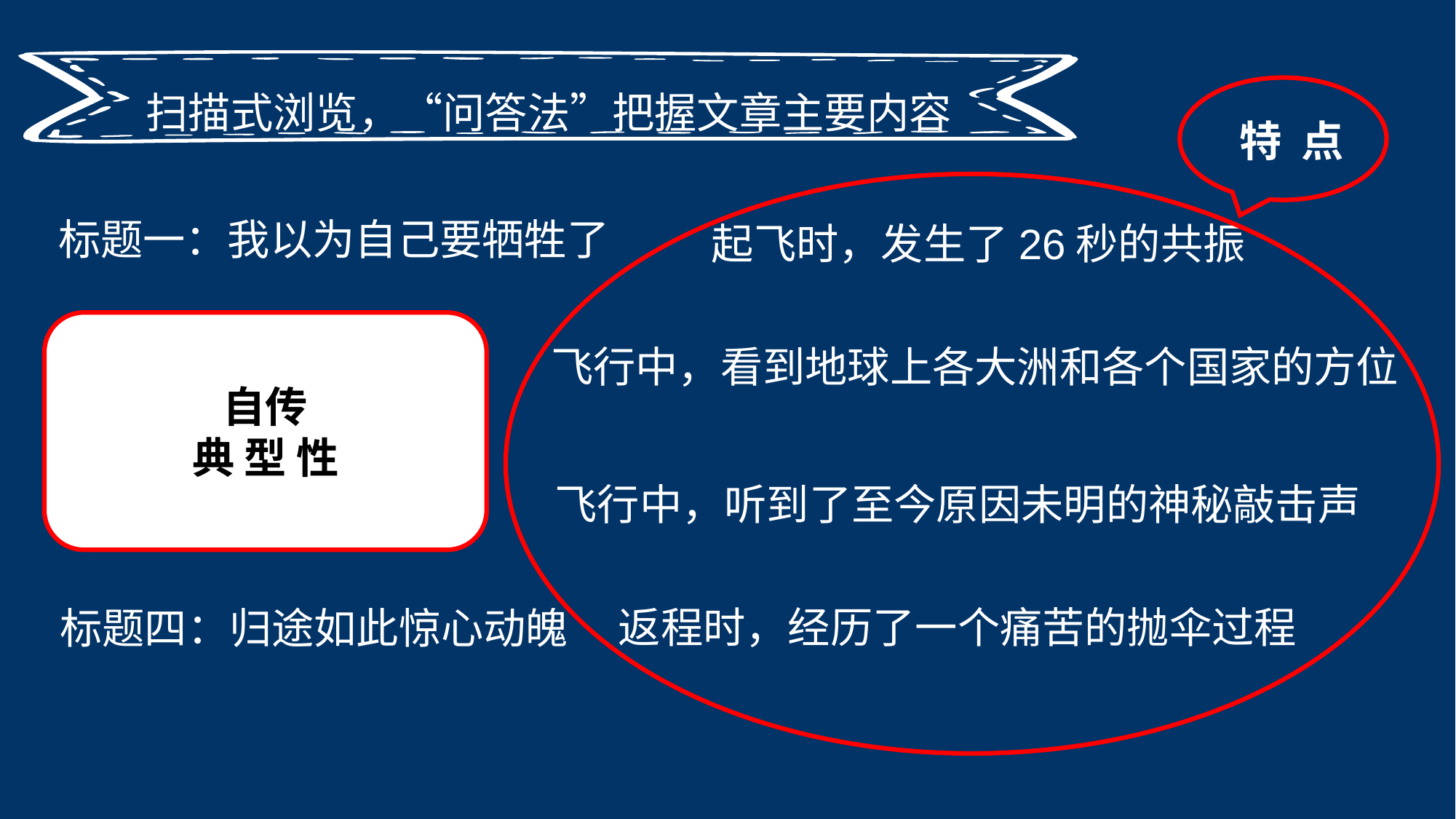

扫描式浏览，“问答法”把握文章主要内容

特  点

标题一：我以为自己要牺牲了
起飞时，发生了26秒的共振
自传
典 型 性
飞行中，看到地球上各大洲和各个国家的方位
标题二：我看到了什么
标题三：神秘的敲击声
飞行中，听到了至今原因未明的神秘敲击声
返程时，经历了一个痛苦的抛伞过程
标题四：归途如此惊心动魄